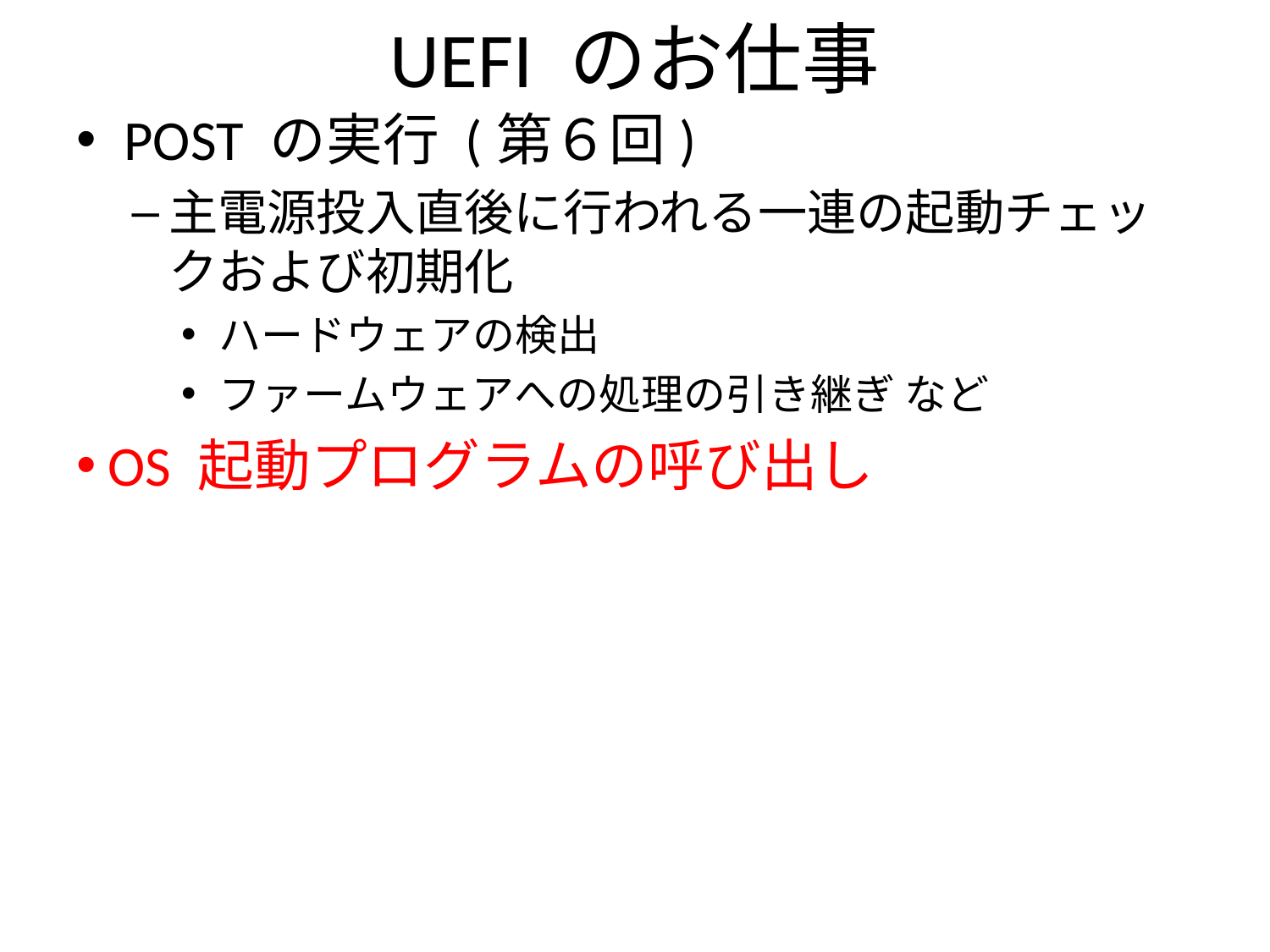

# UEFI のお仕事
POST の実行 (第６回)
主電源投入直後に行われる一連の起動チェックおよび初期化
ハードウェアの検出
ファームウェアへの処理の引き継ぎ など
OS 起動プログラムの呼び出し